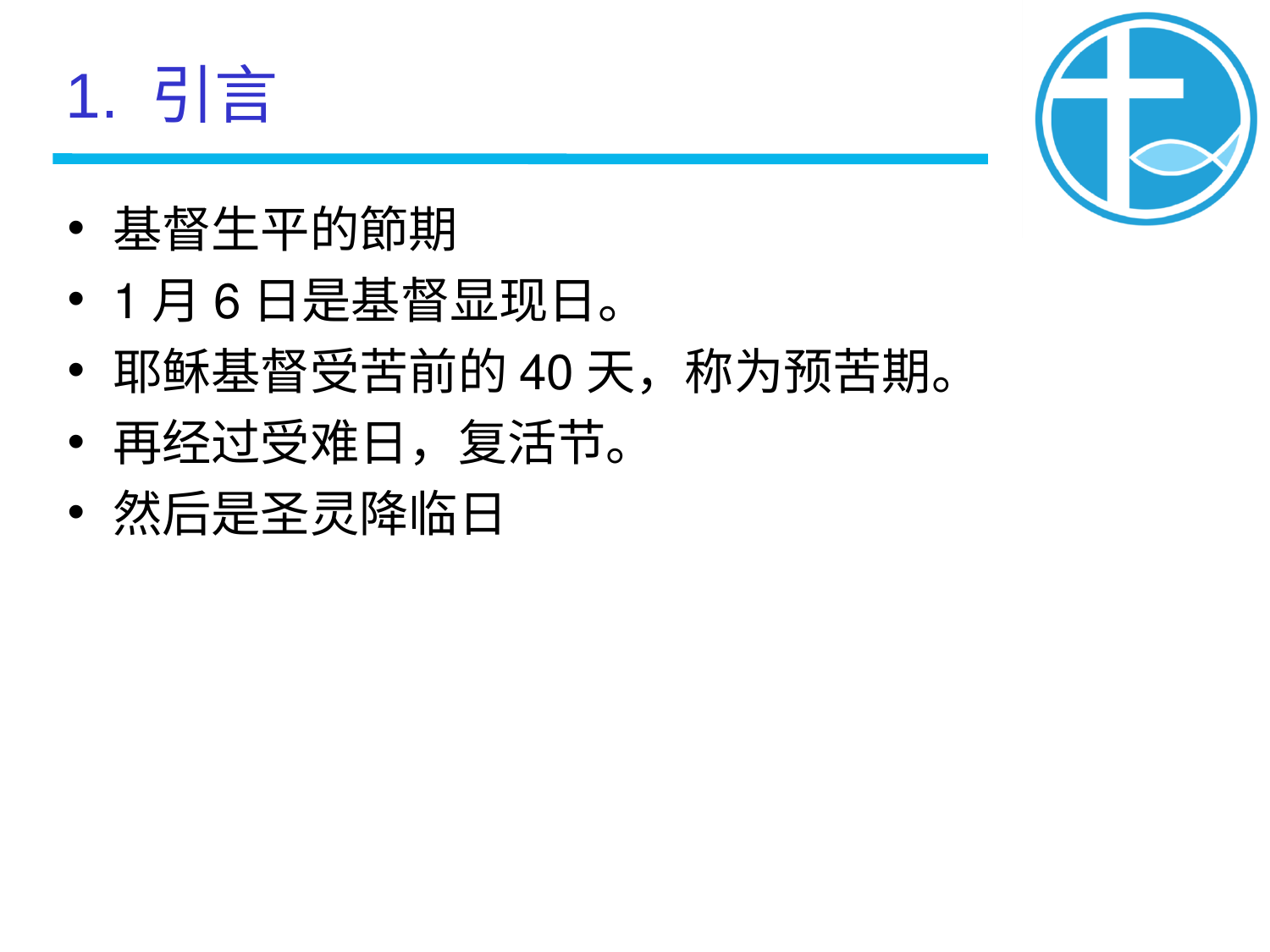

1. 引言
基督生平的節期
1月6日是基督显现日。
耶稣基督受苦前的40天，称为预苦期。
再经过受难日，复活节。
然后是圣灵降临日